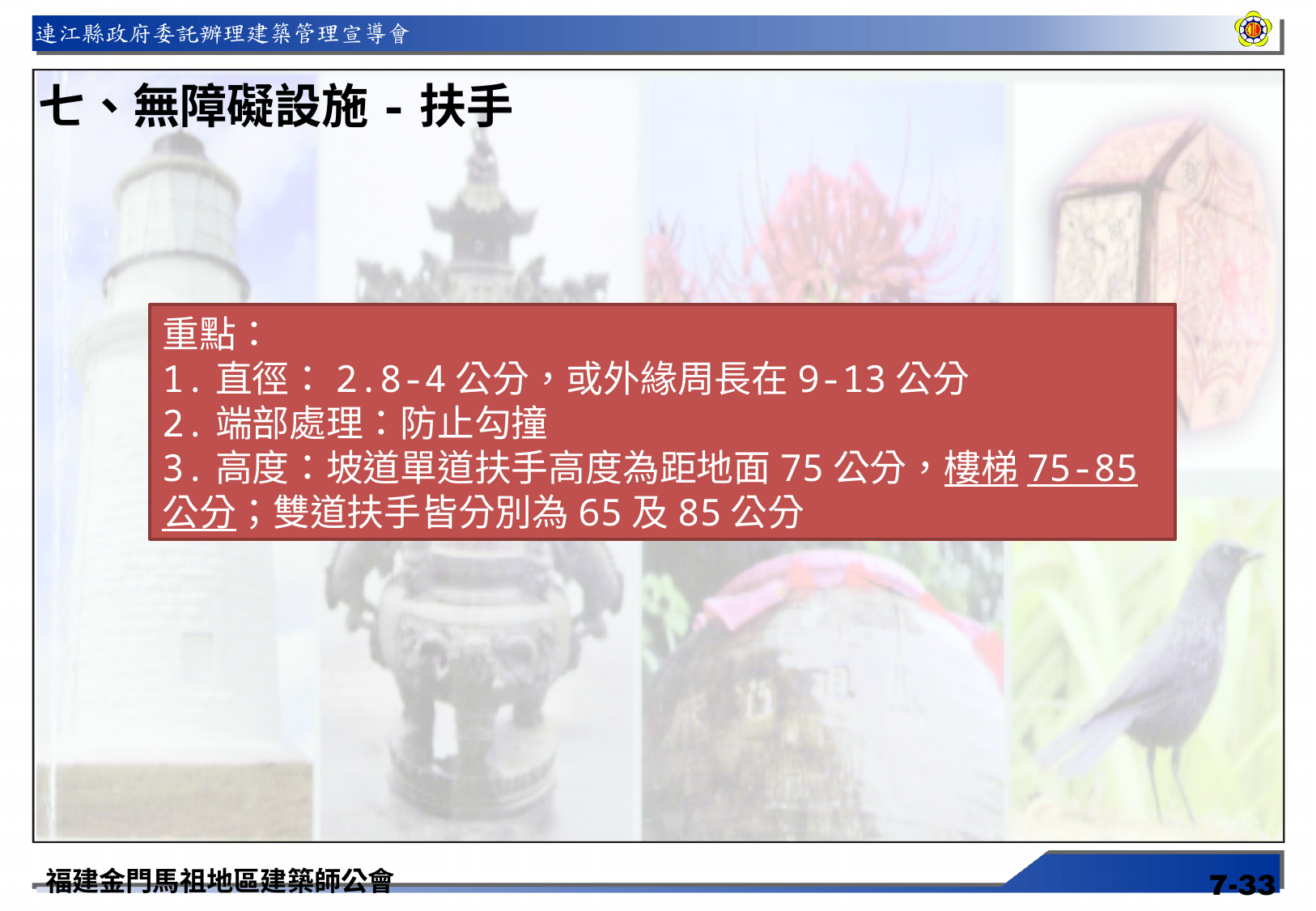

七、無障礙設施-扶手
重點：
1.直徑：2.8-4公分，或外緣周長在9-13公分
2.端部處理：防止勾撞
3.高度：坡道單道扶手高度為距地面75公分，樓梯75-85公分；雙道扶手皆分別為65及85公分
福建金門馬祖地區建築師公會
7-33